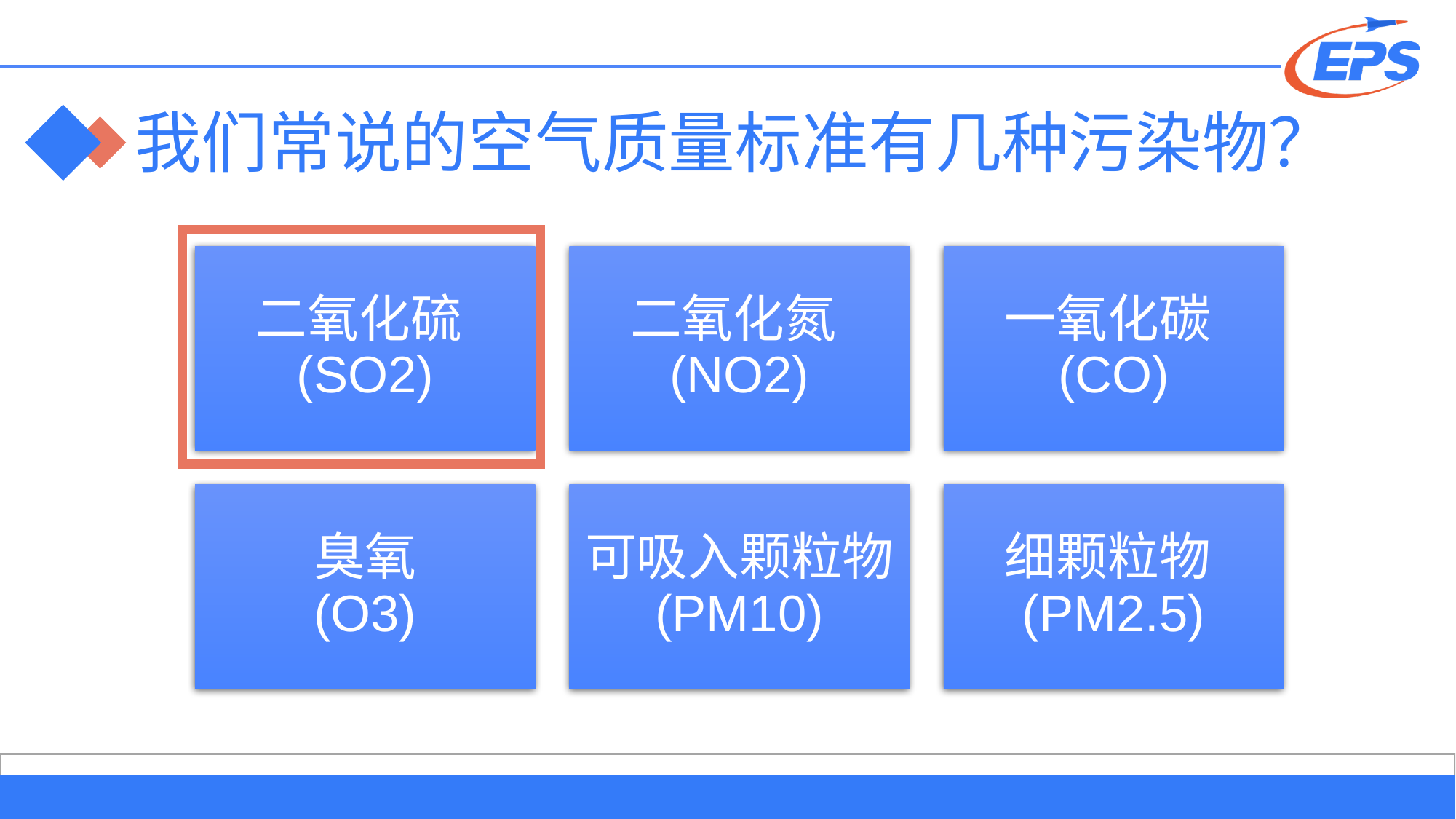

# 我们常说的空气质量标准有几种污染物？
二氧化硫(SO2)
二氧化氮(NO2)
一氧化碳(CO)
臭氧
(O3)
可吸入颗粒物
(PM10)
细颗粒物(PM2.5)